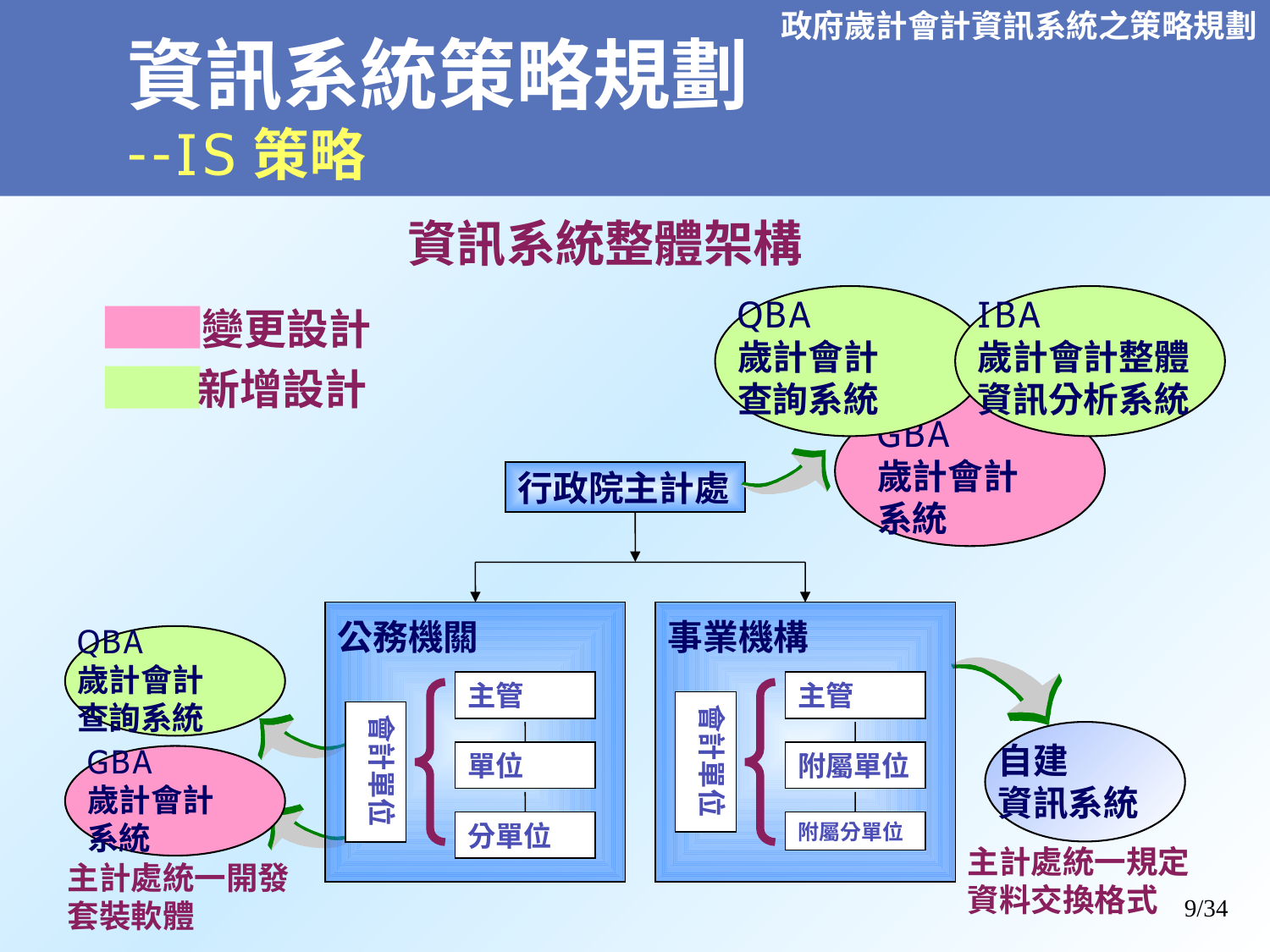

# 資訊系統策略規劃 --IS策略
資訊系統整體架構

QBA
歲計會計
查詢系統

IBA
歲計會計整體
資訊分析系統
新增設計

QBA
歲計會計
查詢系統

變更設計

GBA
歲計會計
系統
GBA
歲計會計
系統

行政院主計處

公務機關

事業機構

主管
主管

會計單位
會計單位

單位
附屬單位

分單位
附屬分單位

自建
資訊系統

主計處統一規定資料交換格式
主計處統一開發套裝軟體
9/34